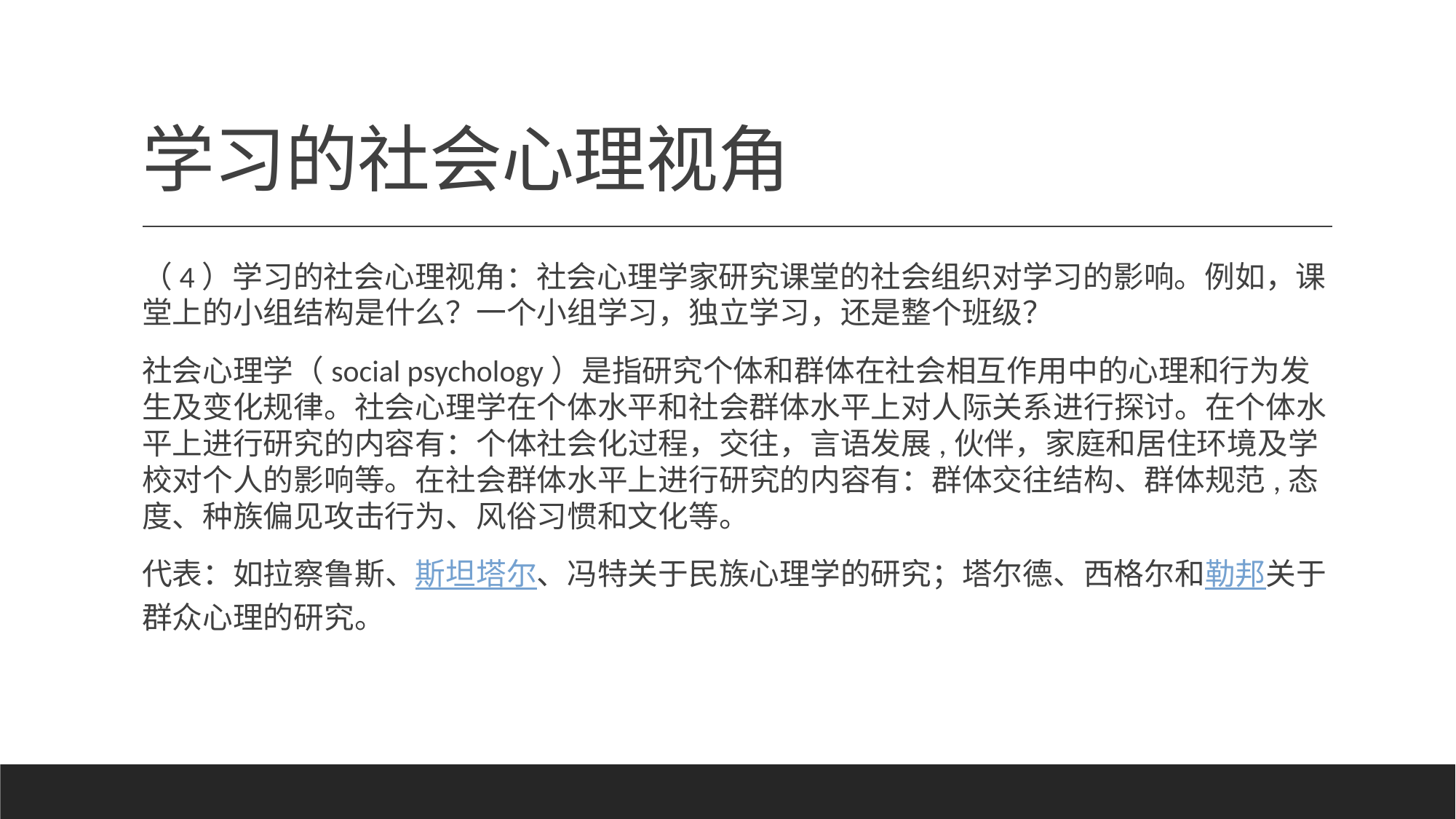

# 学习的社会心理视角
（4）学习的社会心理视角：社会心理学家研究课堂的社会组织对学习的影响。例如，课堂上的小组结构是什么？一个小组学习，独立学习，还是整个班级？
社会心理学（social psychology）是指研究个体和群体在社会相互作用中的心理和行为发生及变化规律。社会心理学在个体水平和社会群体水平上对人际关系进行探讨。在个体水平上进行研究的内容有：个体社会化过程，交往，言语发展,伙伴，家庭和居住环境及学校对个人的影响等。在社会群体水平上进行研究的内容有：群体交往结构、群体规范,态度、种族偏见攻击行为、风俗习惯和文化等。
代表：如拉察鲁斯、斯坦塔尔、冯特关于民族心理学的研究；塔尔德、西格尔和勒邦关于群众心理的研究。